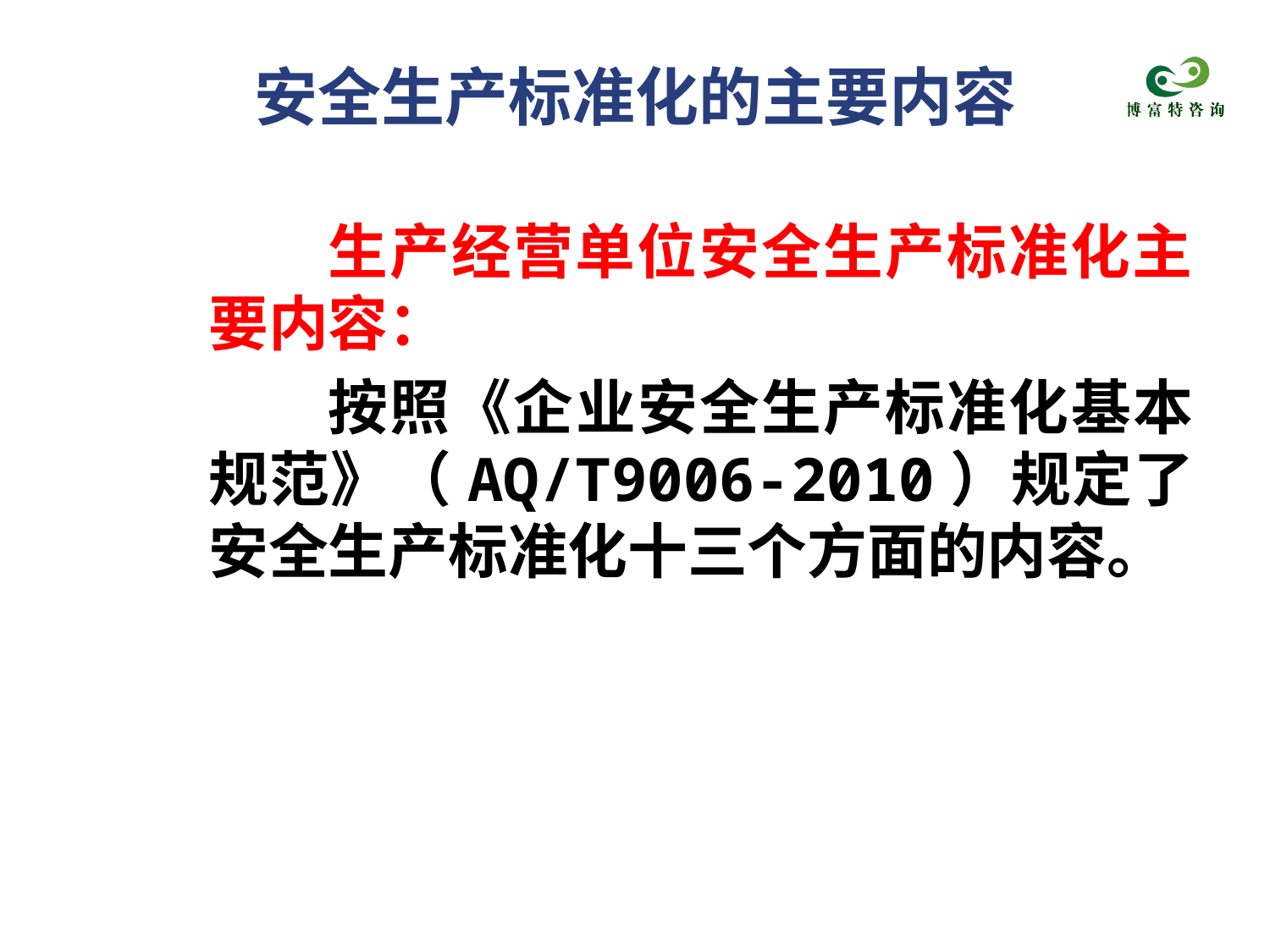

# 安全生产标准化的主要内容
生产经营单位安全生产标准化主要内容：
按照《企业安全生产标准化基本规范》（AQ/T9006-2010）规定了安全生产标准化十三个方面的内容。